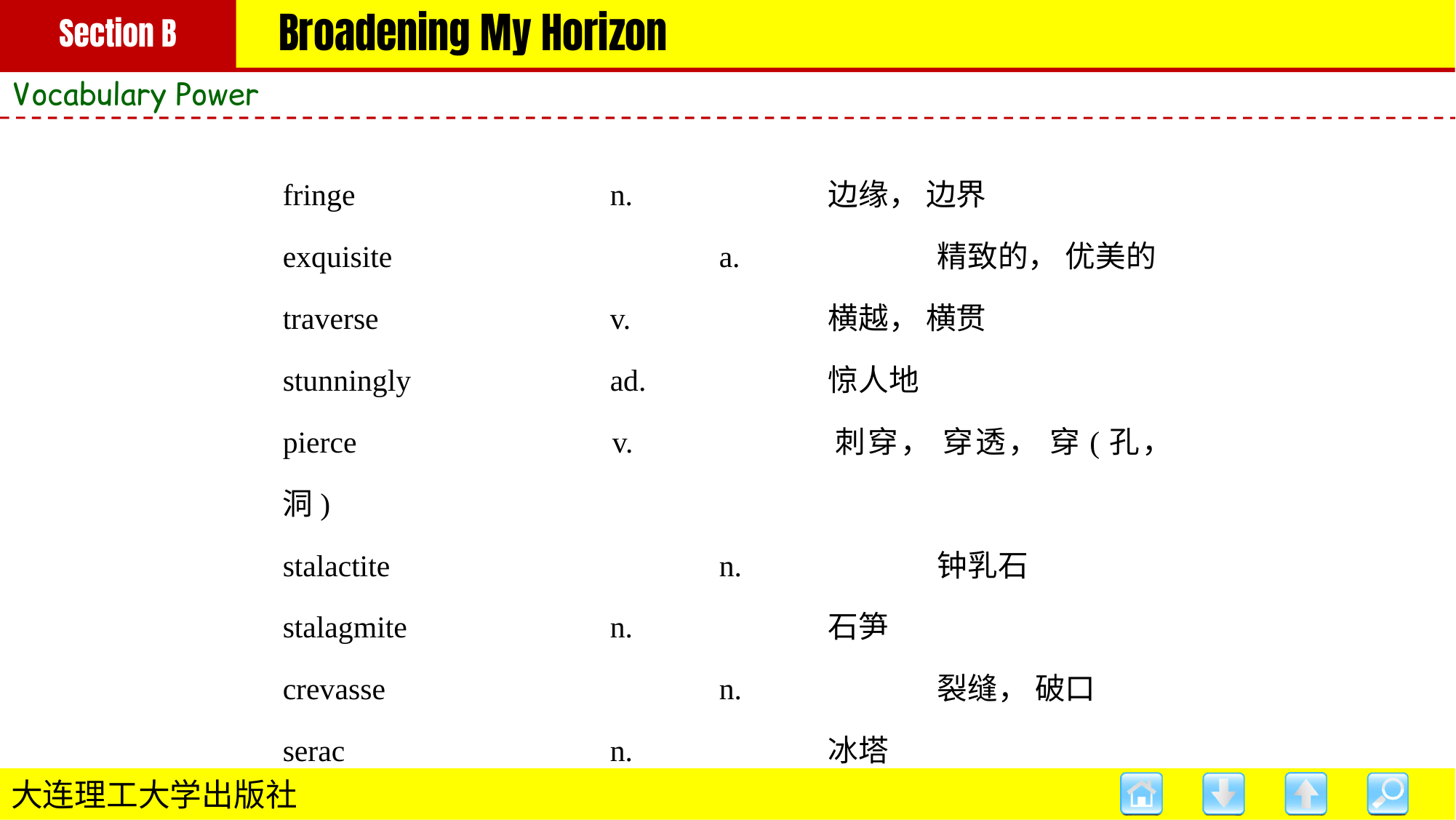

Section B
# Broadening My Horizon
Vocabulary Power
fringe 			n. 		边缘， 边界
exquisite 			a. 		精致的， 优美的
traverse 			v. 		横越， 横贯
stunningly 		ad. 		惊人地
pierce 			v. 		刺穿， 穿透， 穿(孔， 洞)
stalactite 			n. 		钟乳石
stalagmite 		n. 		石笋
crevasse 			n. 		裂缝， 破口
serac 			n. 		冰塔